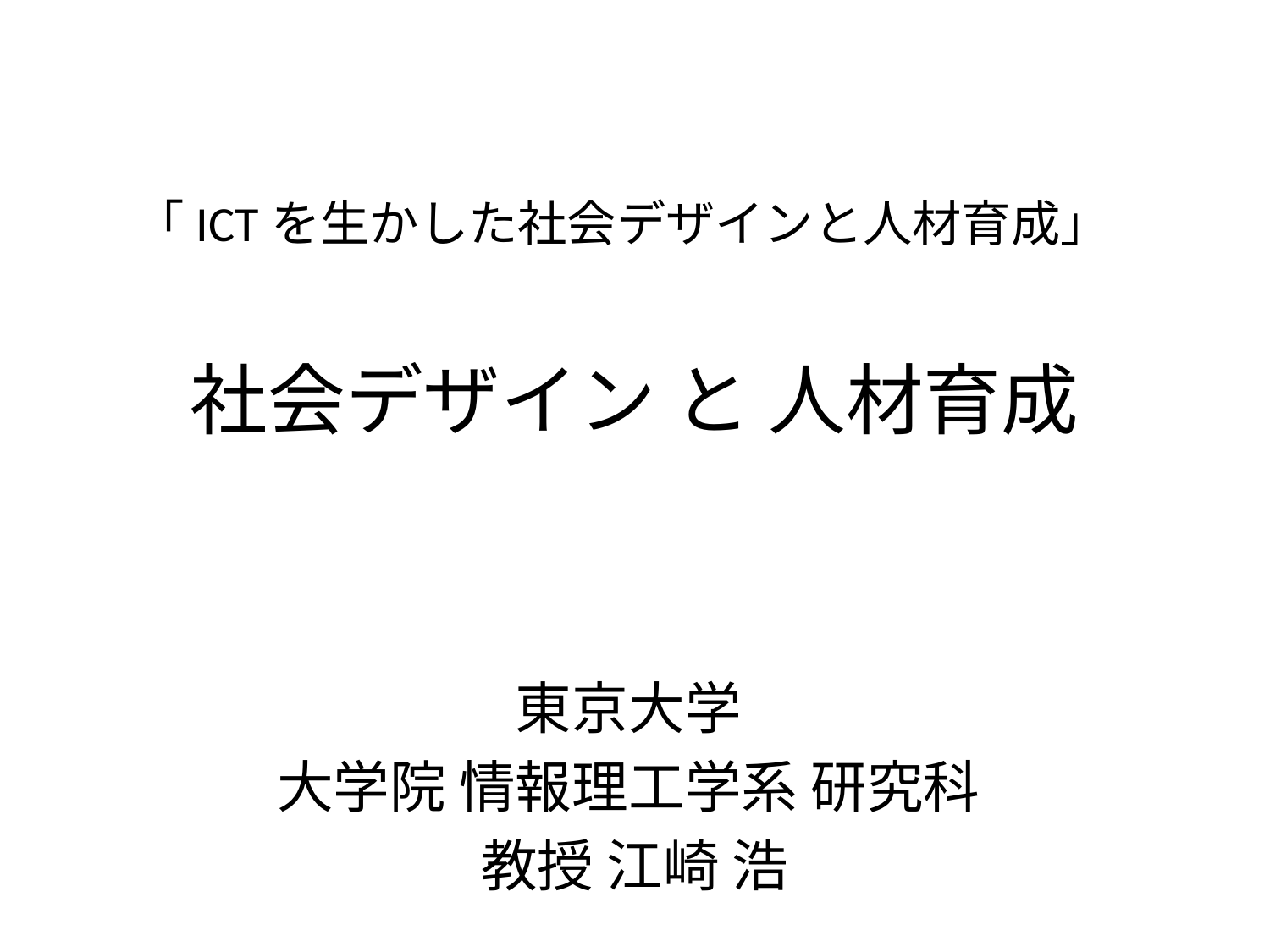

「ICTを生かした社会デザインと人材育成」
# 社会デザイン と 人材育成
東京大学
大学院 情報理工学系 研究科
教授 江崎 浩